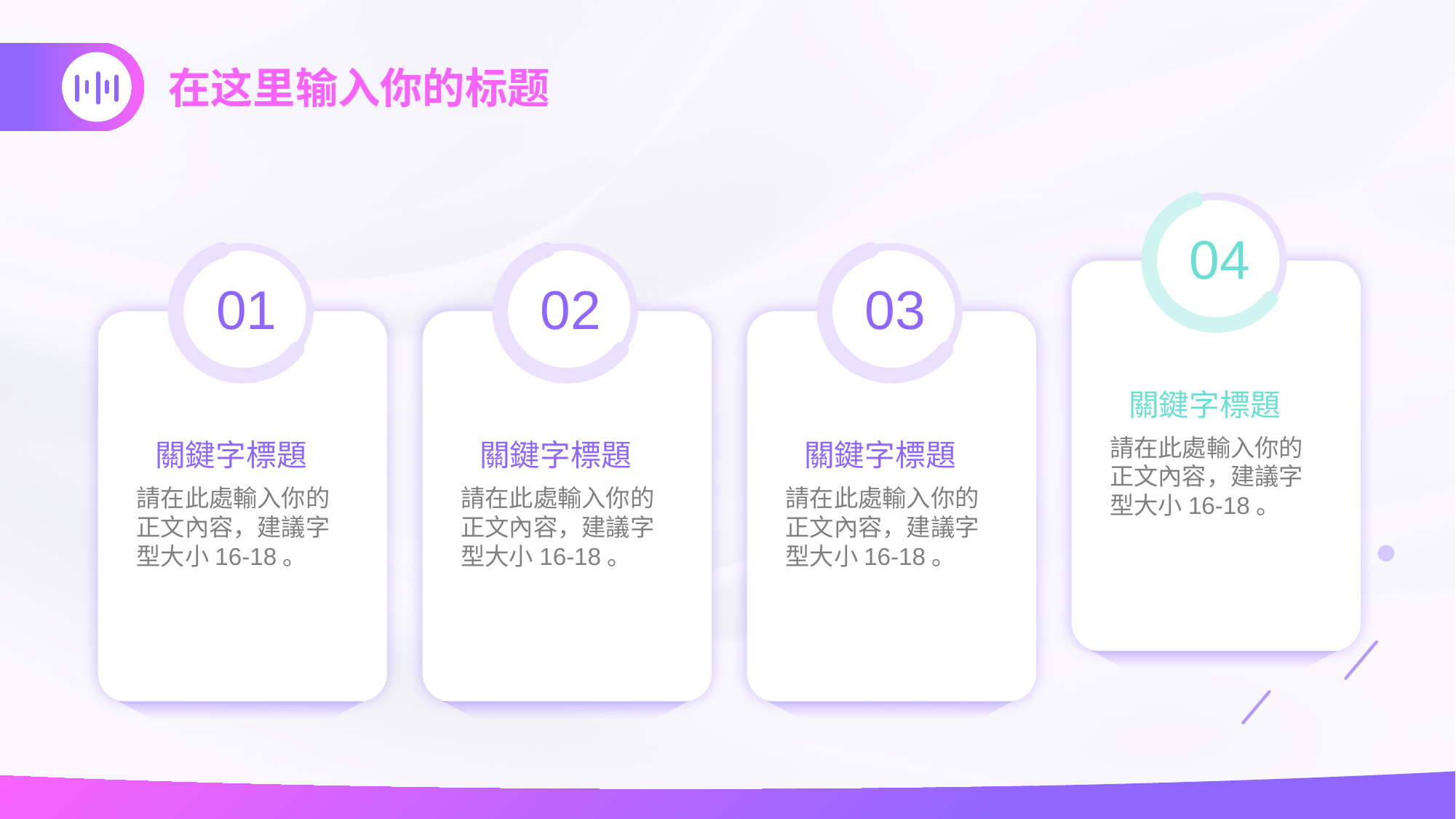

04

關鍵字標題
請在此處輸入你的正文內容，建議字型大小16-18。

01

關鍵字標題
請在此處輸入你的正文內容，建議字型大小16-18。

02

關鍵字標題
請在此處輸入你的正文內容，建議字型大小16-18。

03

關鍵字標題
請在此處輸入你的正文內容，建議字型大小16-18。